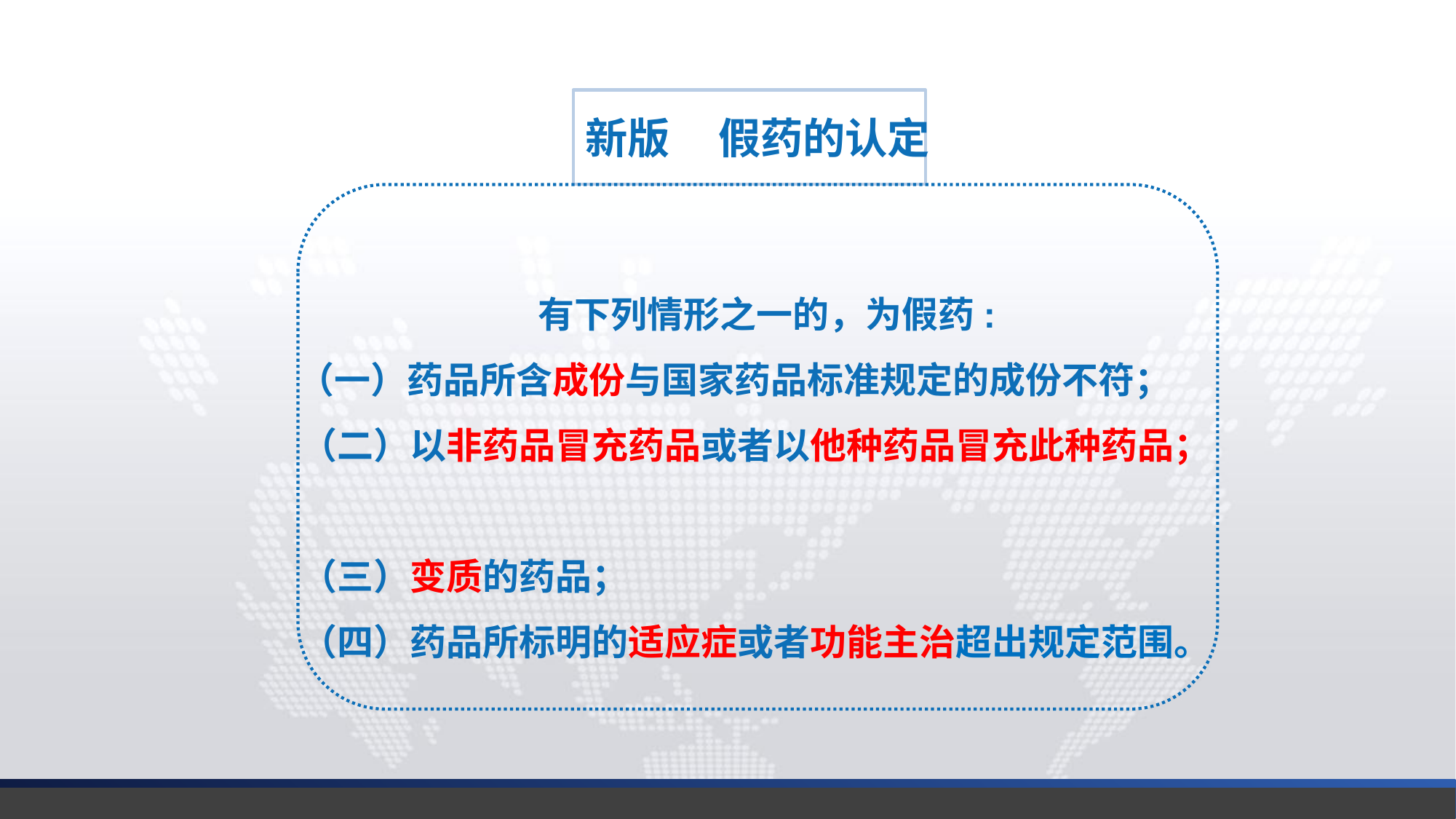

新版     假药的认定

             有下列情形之一的，为假药:
      （一）药品所含成份与国家药品标准规定的成份不符；
　   （二）以非药品冒充药品或者以他种药品冒充此种药品；
　   （三）变质的药品；
　   （四）药品所标明的适应症或者功能主治超出规定范围。

延时符